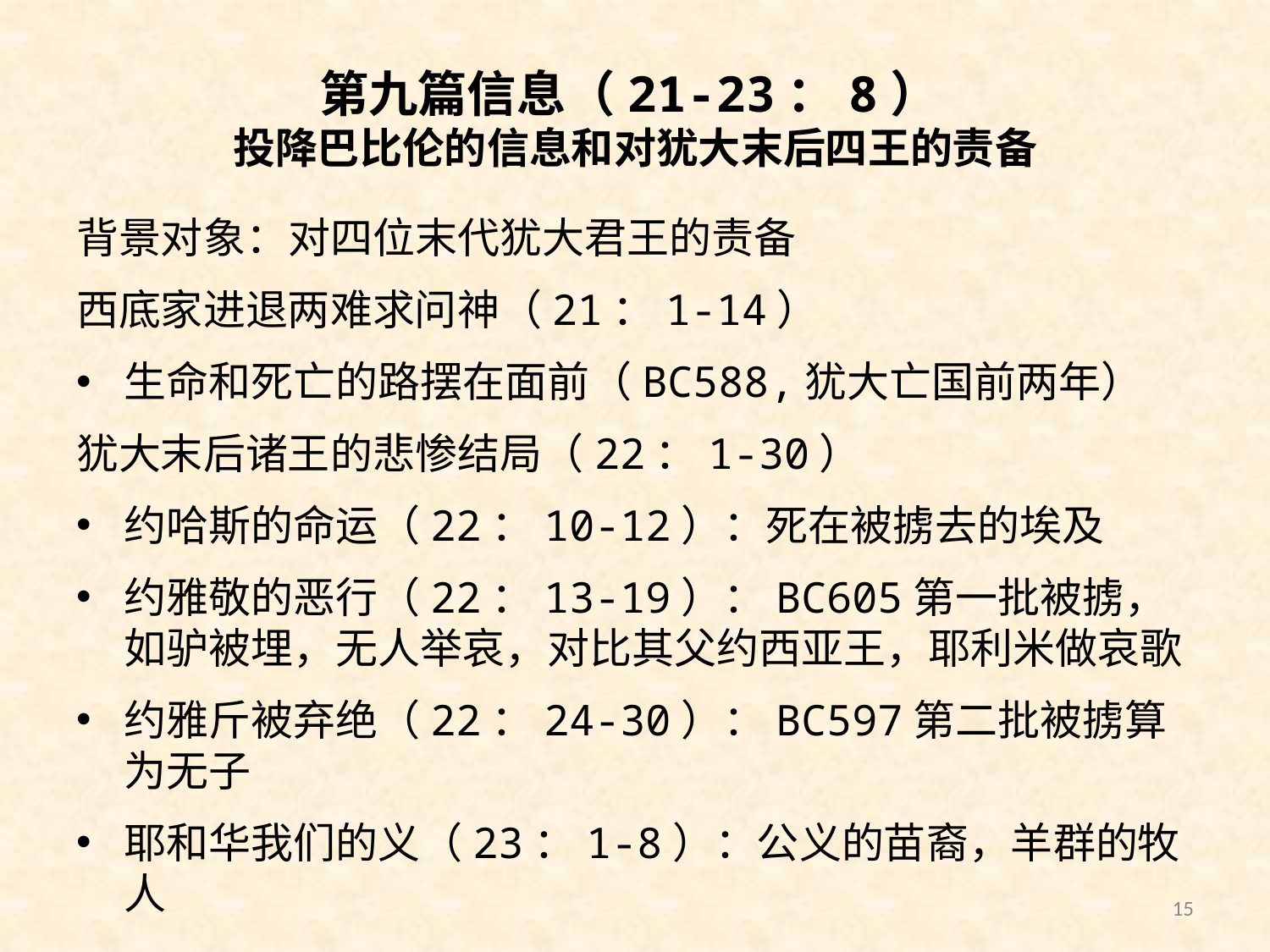

# 第九篇信息（21-23：8） 投降巴比伦的信息和对犹大末后四王的责备
背景对象：对四位末代犹大君王的责备
西底家进退两难求问神（21：1-14）
生命和死亡的路摆在面前（BC588,犹大亡国前两年）
犹大末后诸王的悲惨结局（22：1-30）
约哈斯的命运（22：10-12）：死在被掳去的埃及
约雅敬的恶行（22：13-19）：BC605第一批被掳，如驴被埋，无人举哀，对比其父约西亚王，耶利米做哀歌
约雅斤被弃绝（22：24-30）：BC597第二批被掳算为无子
耶和华我们的义（23：1-8）：公义的苗裔，羊群的牧人

15